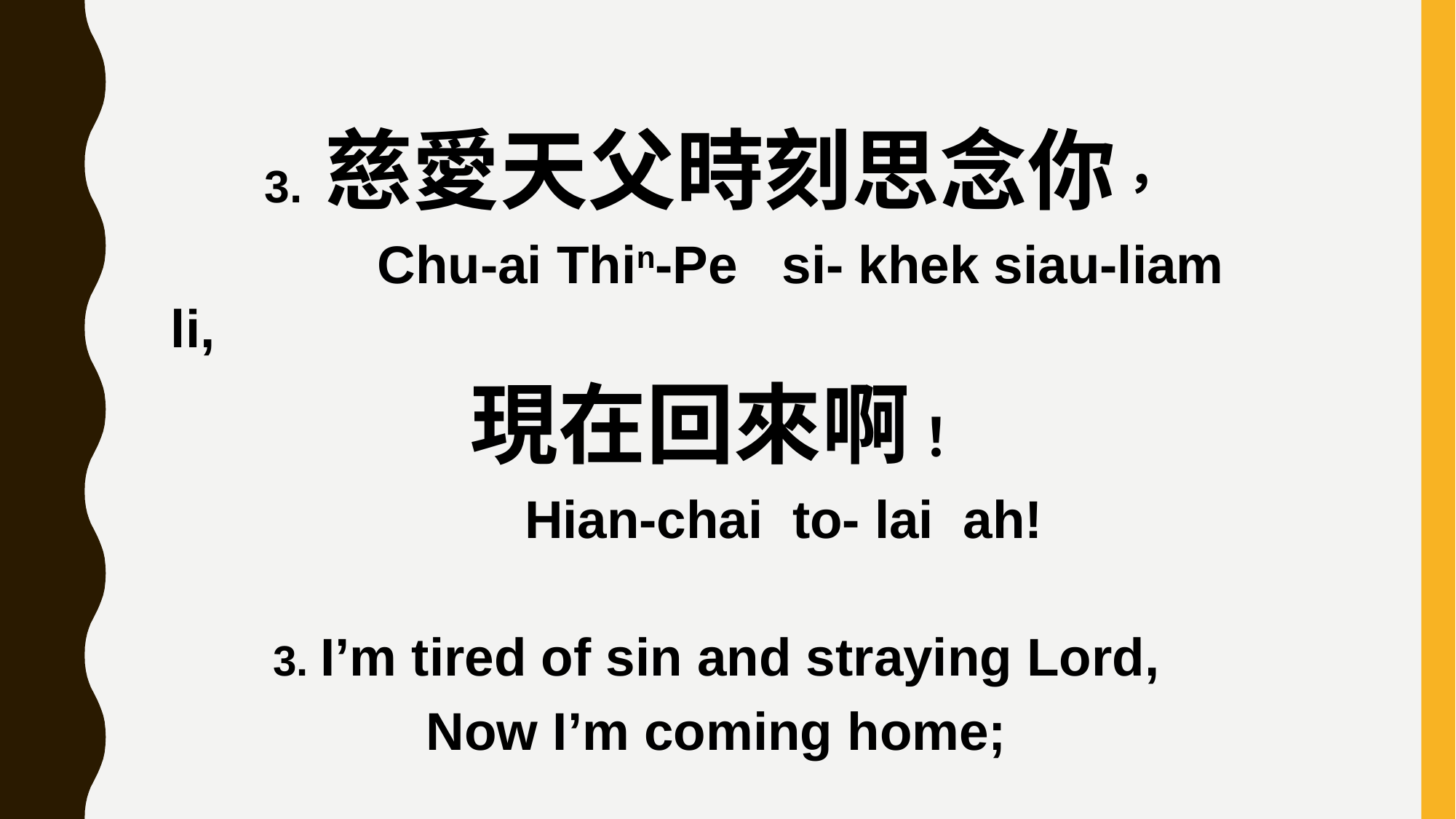

3. 慈愛天父時刻思念你，
              Chu-ai Thin-Pe   si- khek siau-liam li,
現在回來啊！
                        Hian-chai  to- lai  ah!

3. I’m tired of sin and straying Lord,
Now I’m coming home;